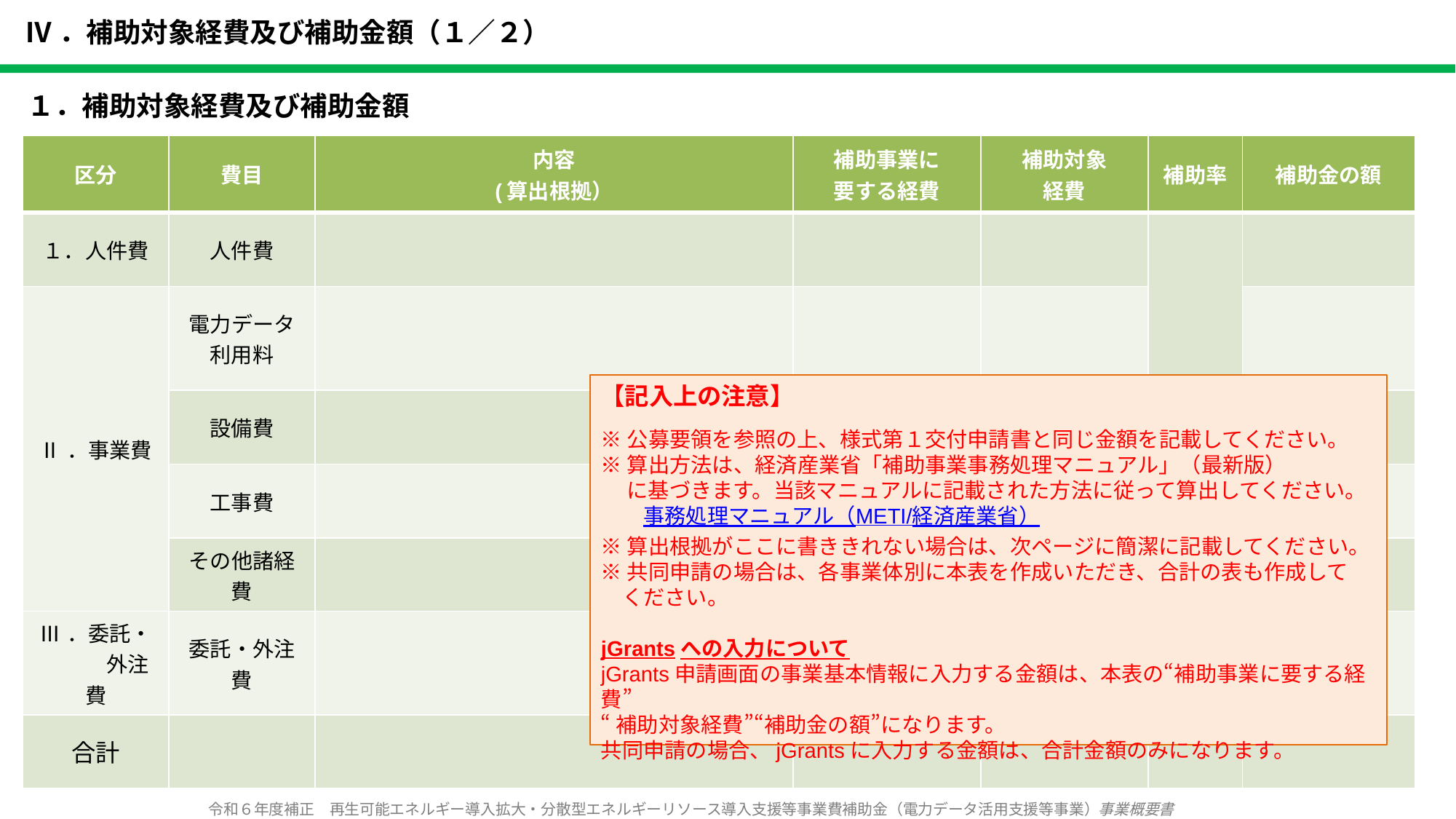

# Ⅳ．補助対象経費及び補助金額（１／２）
１．補助対象経費及び補助金額
| 区分 | 費目 | 内容 (算出根拠） | 補助事業に 要する経費 | 補助対象 経費 | 補助率 | 補助金の額 |
| --- | --- | --- | --- | --- | --- | --- |
| １．人件費 | 人件費 |  |  |  |  |  |
| Ⅱ．事業費 | 電力データ 利用料 |  |  |  |  |  |
|  | 設備費 |  |  |  |  |  |
|  | 工事費 |  |  |  |  |  |
|  | その他諸経費 |  |  |  |  |  |
| Ⅲ．委託・ 　　　外注費 | 委託・外注費 |  |  |  |  |  |
| 合計 |  |  |  |  |  |  |
【記入上の注意】

※公募要領を参照の上、様式第１交付申請書と同じ金額を記載してください。
※算出方法は、経済産業省「補助事業事務処理マニュアル」（最新版）
　 に基づきます。当該マニュアルに記載された方法に従って算出してください。
　　事務処理マニュアル（METI/経済産業省）
※算出根拠がここに書ききれない場合は、次ページに簡潔に記載してください。
※共同申請の場合は、各事業体別に本表を作成いただき、合計の表も作成して
　ください。

jGrantsへの入力について
jGrants申請画面の事業基本情報に入力する金額は、本表の“補助事業に要する経費”
“補助対象経費”“補助金の額”になります。
共同申請の場合、jGrantsに入力する金額は、合計金額のみになります。